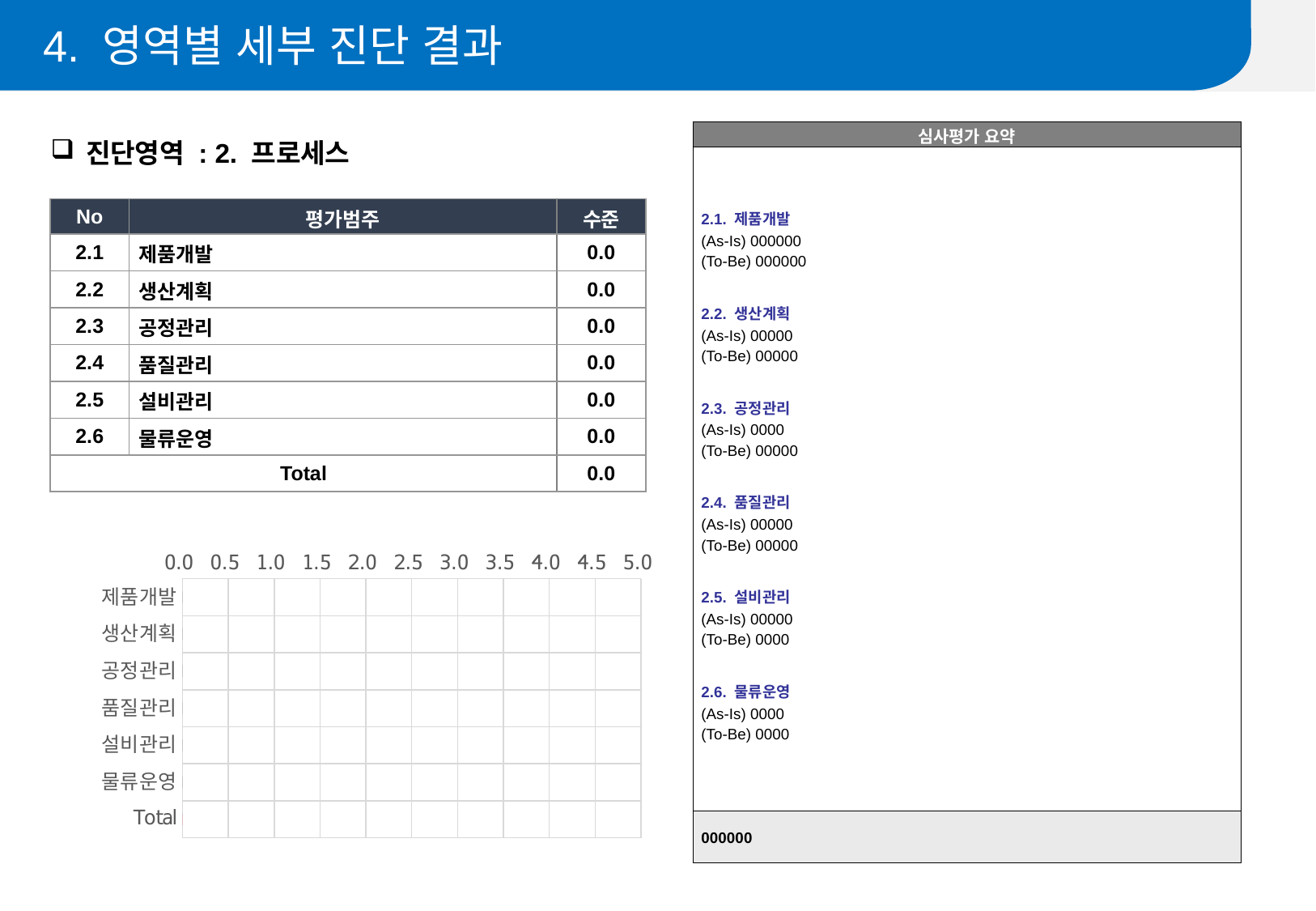

4. 영역별 세부 진단 결과
| 심사평가 요약 |
| --- |
| 2.1. 제품개발 (As-Is) 000000 (To-Be) 000000 2.2. 생산계획 (As-Is) 00000 (To-Be) 00000 2.3. 공정관리 (As-Is) 0000 (To-Be) 00000 2.4. 품질관리 (As-Is) 00000 (To-Be) 00000 2.5. 설비관리 (As-Is) 00000 (To-Be) 0000 2.6. 물류운영 (As-Is) 0000 (To-Be) 0000 |
| 000000 |
진단영역 : 2. 프로세스
| No | 평가범주 | 수준 |
| --- | --- | --- |
| 2.1 | 제품개발 | 0.0 |
| 2.2 | 생산계획 | 0.0 |
| 2.3 | 공정관리 | 0.0 |
| 2.4 | 품질관리 | 0.0 |
| 2.5 | 설비관리 | 0.0 |
| 2.6 | 물류운영 | 0.0 |
| Total |  | 0.0 |

### Chart

| Category | 점수 |
|---|---|
| 제품개발 | 0.0 |
| 생산계획 | 0.0 |
| 공정관리 | 0.0 |
| 품질관리 | 0.0 |
| 설비관리 | 0.0 |
| 물류운영 | 0.0 |
| Total | 0.0 |